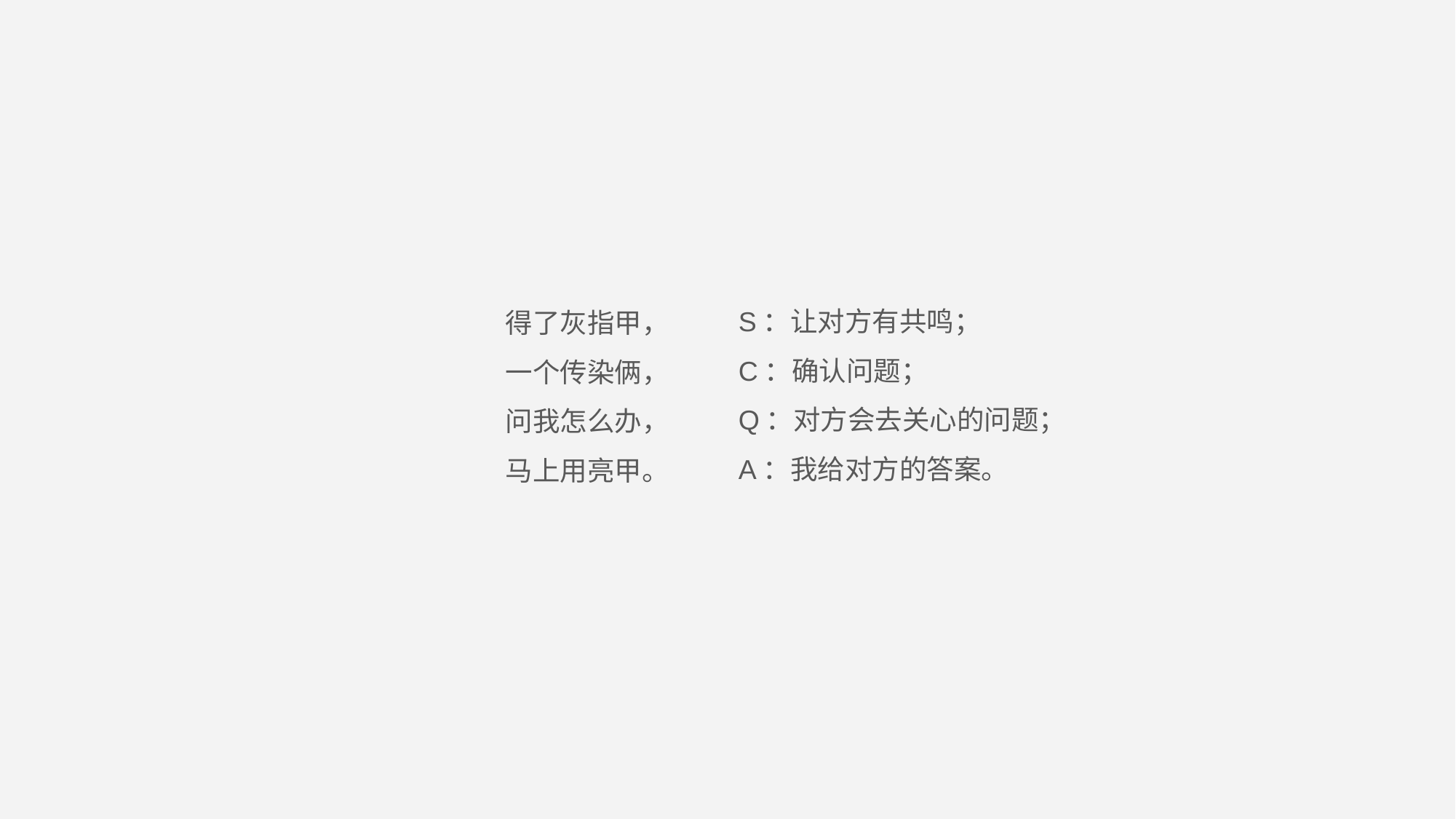

S：让对方有共鸣；
C：确认问题；
Q：对方会去关心的问题；
A：我给对方的答案。

得了灰指甲，
一个传染俩，
问我怎么办，
马上用亮甲。